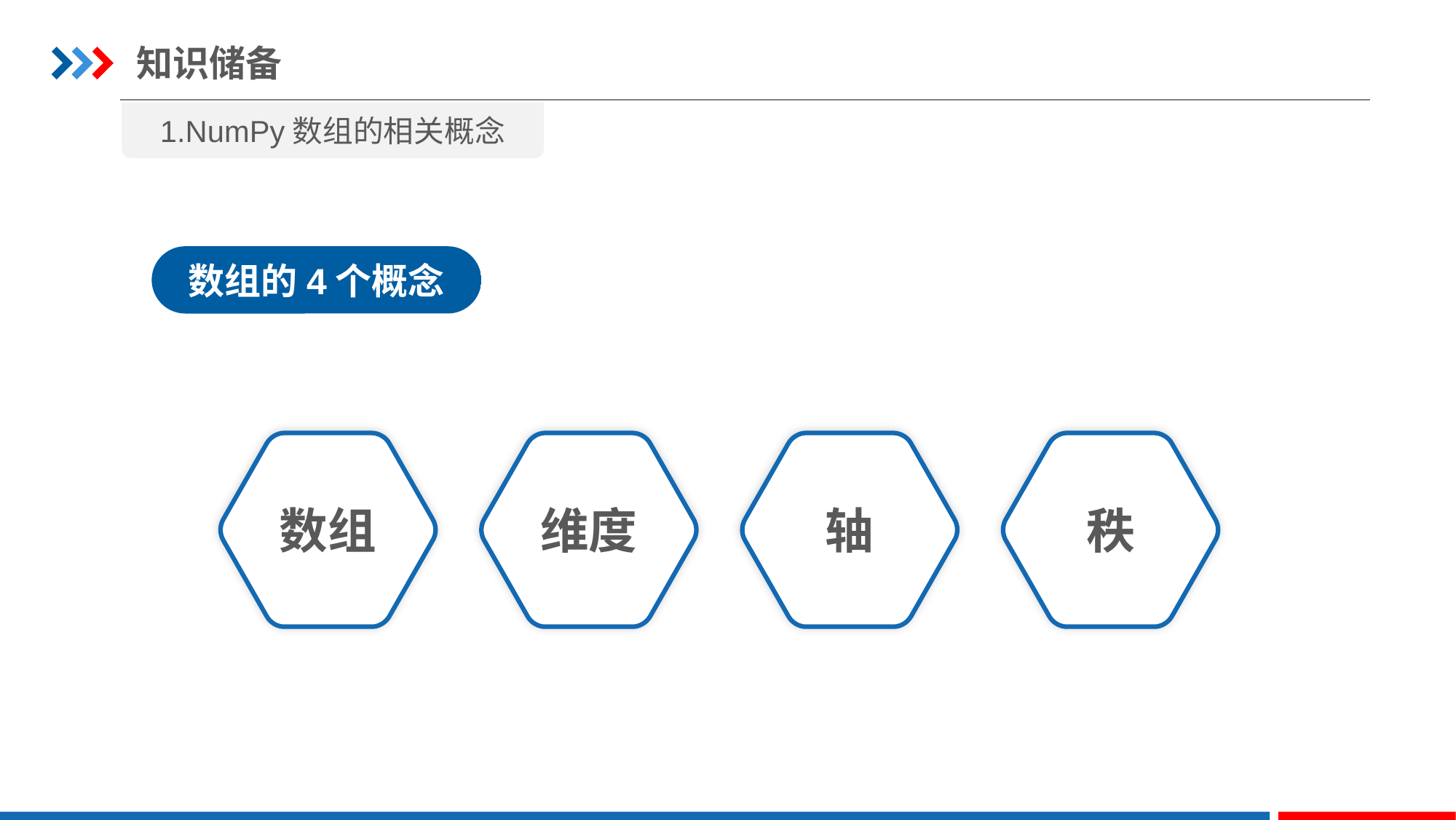

知识储备

1.NumPy数组的相关概念
数组的4个概念

数组

维度

轴

秩